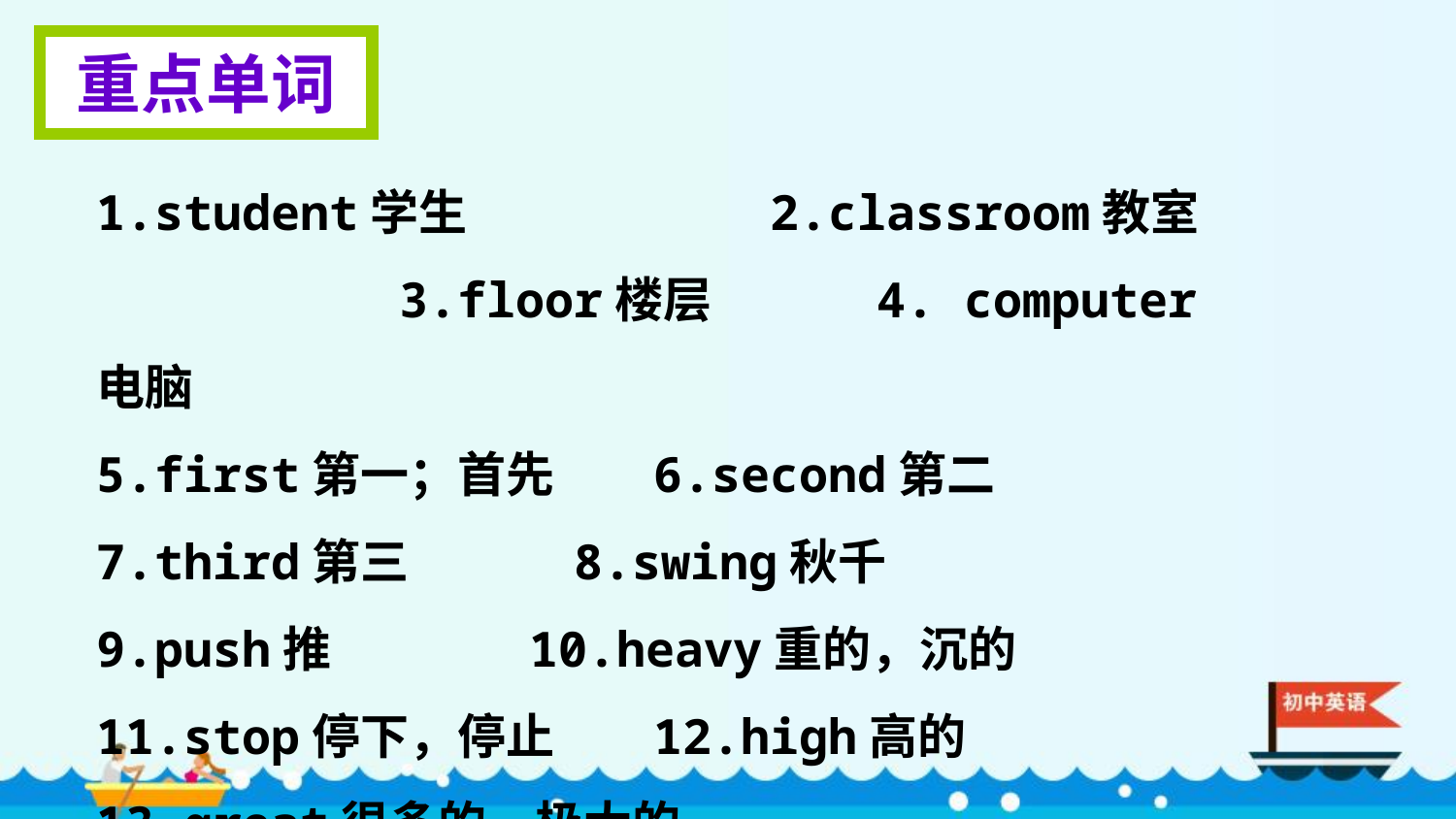

重点单词
1.student学生　　　　　　2.classroom教室　　　　　　3.floor楼层              4. computer电脑
5.first第一；首先        6.second第二
7.third第三              8.swing秋千
9.push推                 10.heavy重的，沉的
11.stop停下，停止        12.high高的
13.great很多的，极大的